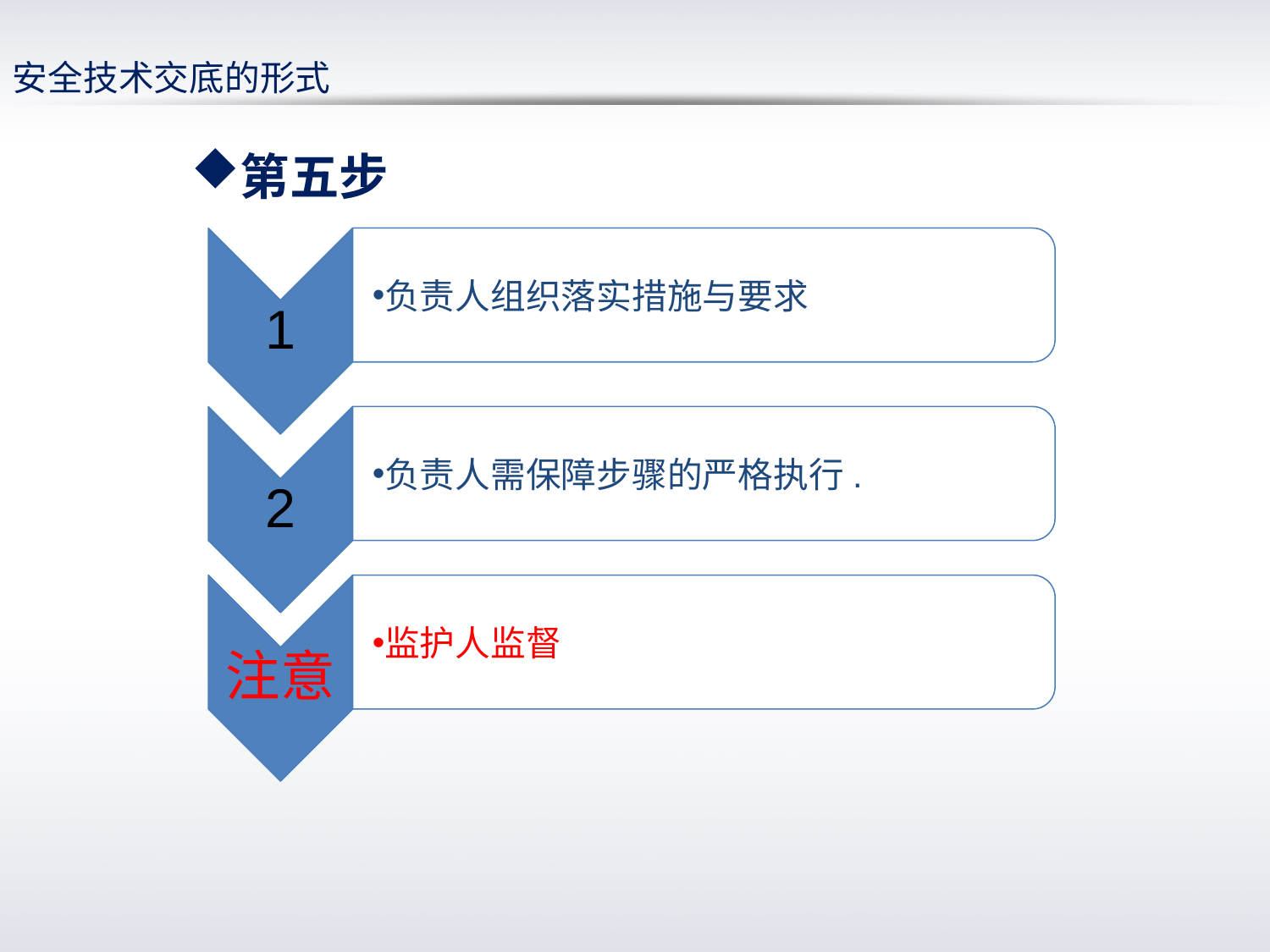

安全技术交底的形式
第五步

1

负责人组织落实措施与要求
1

2

负责人需保障步骤的严格执行.

注意

监护人监督
18